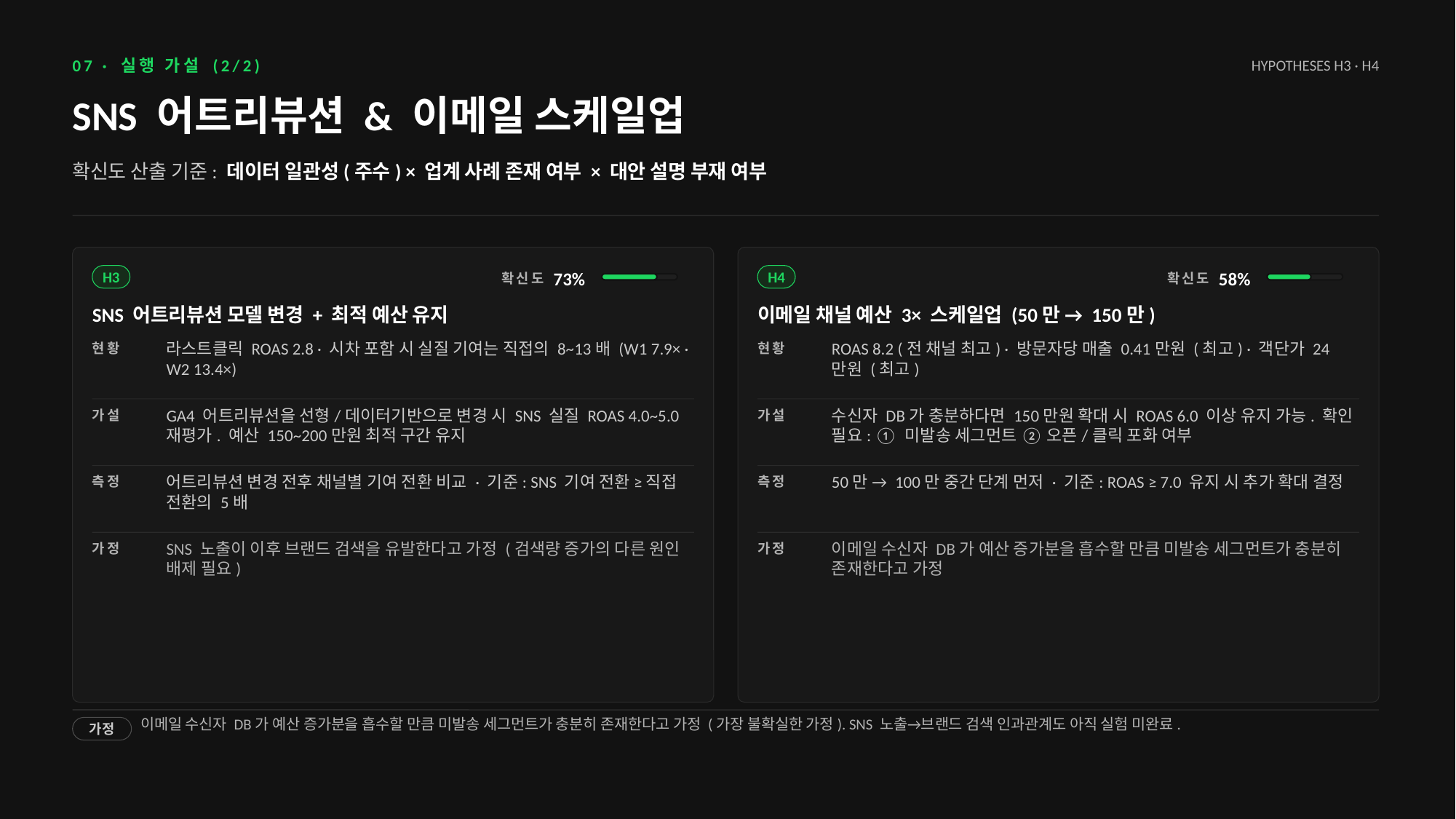

07 · 실행 가설 (2/2)
HYPOTHESES H3 · H4
SNS 어트리뷰션 & 이메일 스케일업
확신도 산출 기준: 데이터 일관성(주수) × 업계 사례 존재 여부 × 대안 설명 부재 여부

H3

H4
확신도
73%
확신도
58%

SNS 어트리뷰션 모델 변경 + 최적 예산 유지
이메일 채널 예산 3× 스케일업 (50만 → 150만)
현황
라스트클릭 ROAS 2.8 · 시차 포함 시 실질 기여는 직접의 8~13배 (W1 7.9× · W2 13.4×)
현황
ROAS 8.2 (전 채널 최고) · 방문자당 매출 0.41만원 (최고) · 객단가 24만원 (최고)

가설
GA4 어트리뷰션을 선형/데이터기반으로 변경 시 SNS 실질 ROAS 4.0~5.0 재평가. 예산 150~200만원 최적 구간 유지
가설
수신자 DB가 충분하다면 150만원 확대 시 ROAS 6.0 이상 유지 가능. 확인 필요: ① 미발송 세그먼트 ② 오픈/클릭 포화 여부

측정
어트리뷰션 변경 전후 채널별 기여 전환 비교 · 기준: SNS 기여 전환 ≥ 직접 전환의 5배
측정
50만 → 100만 중간 단계 먼저 · 기준: ROAS ≥ 7.0 유지 시 추가 확대 결정

가정
SNS 노출이 이후 브랜드 검색을 유발한다고 가정 (검색량 증가의 다른 원인 배제 필요)
가정
이메일 수신자 DB가 예산 증가분을 흡수할 만큼 미발송 세그먼트가 충분히 존재한다고 가정

이메일 수신자 DB가 예산 증가분을 흡수할 만큼 미발송 세그먼트가 충분히 존재한다고 가정 (가장 불확실한 가정). SNS 노출→브랜드 검색 인과관계도 아직 실험 미완료.

가정